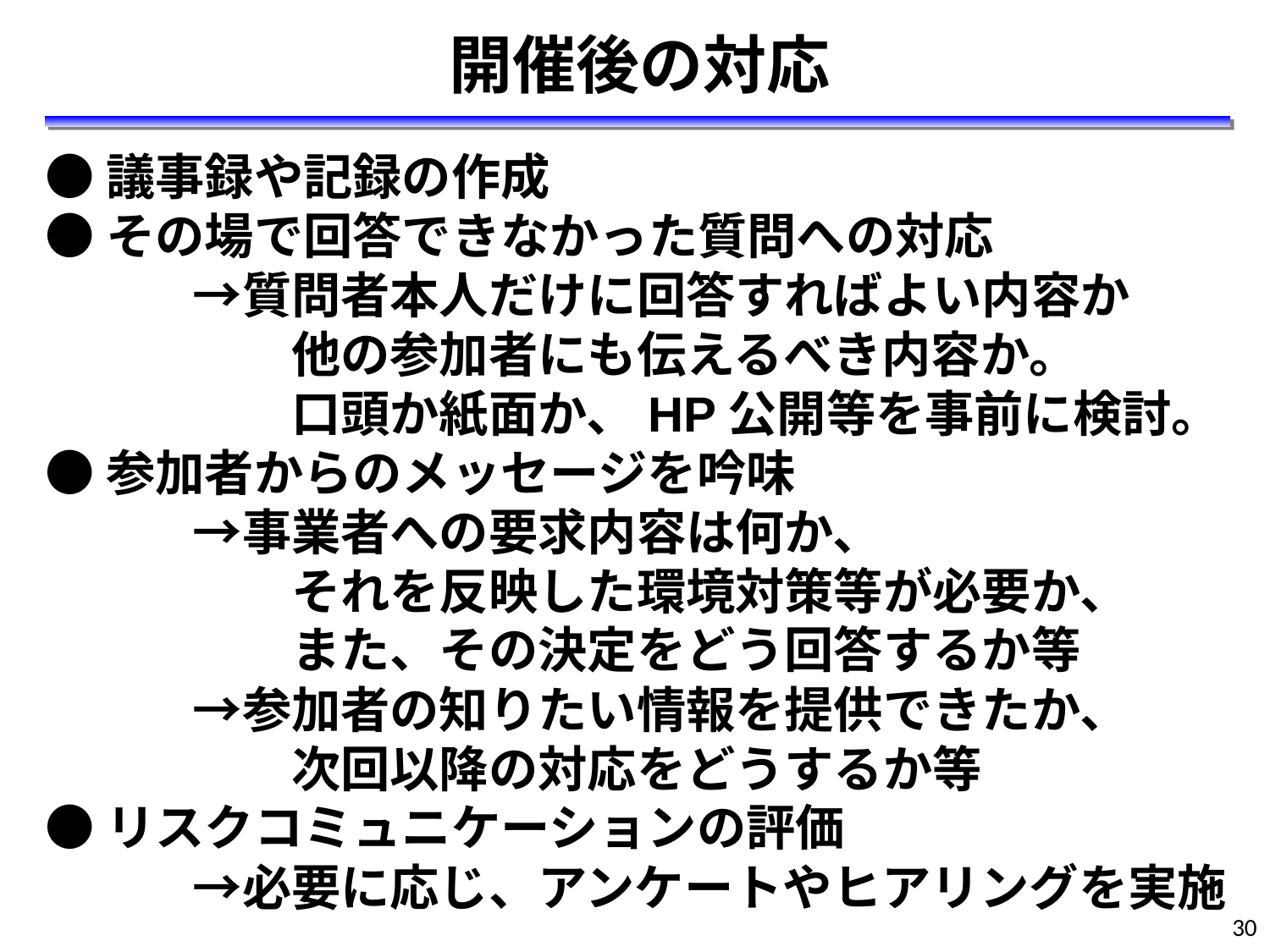

開催後の対応
●議事録や記録の作成
●その場で回答できなかった質問への対応
　　　→質問者本人だけに回答すればよい内容か
　　　　　他の参加者にも伝えるべき内容か。
　　　　　口頭か紙面か、HP公開等を事前に検討。
●参加者からのメッセージを吟味
　　　→事業者への要求内容は何か、
　　　　　それを反映した環境対策等が必要か、
　　　　　また、その決定をどう回答するか等
　　　→参加者の知りたい情報を提供できたか、
　　　　　次回以降の対応をどうするか等
●リスクコミュニケーションの評価
　　　→必要に応じ、アンケートやヒアリングを実施

30